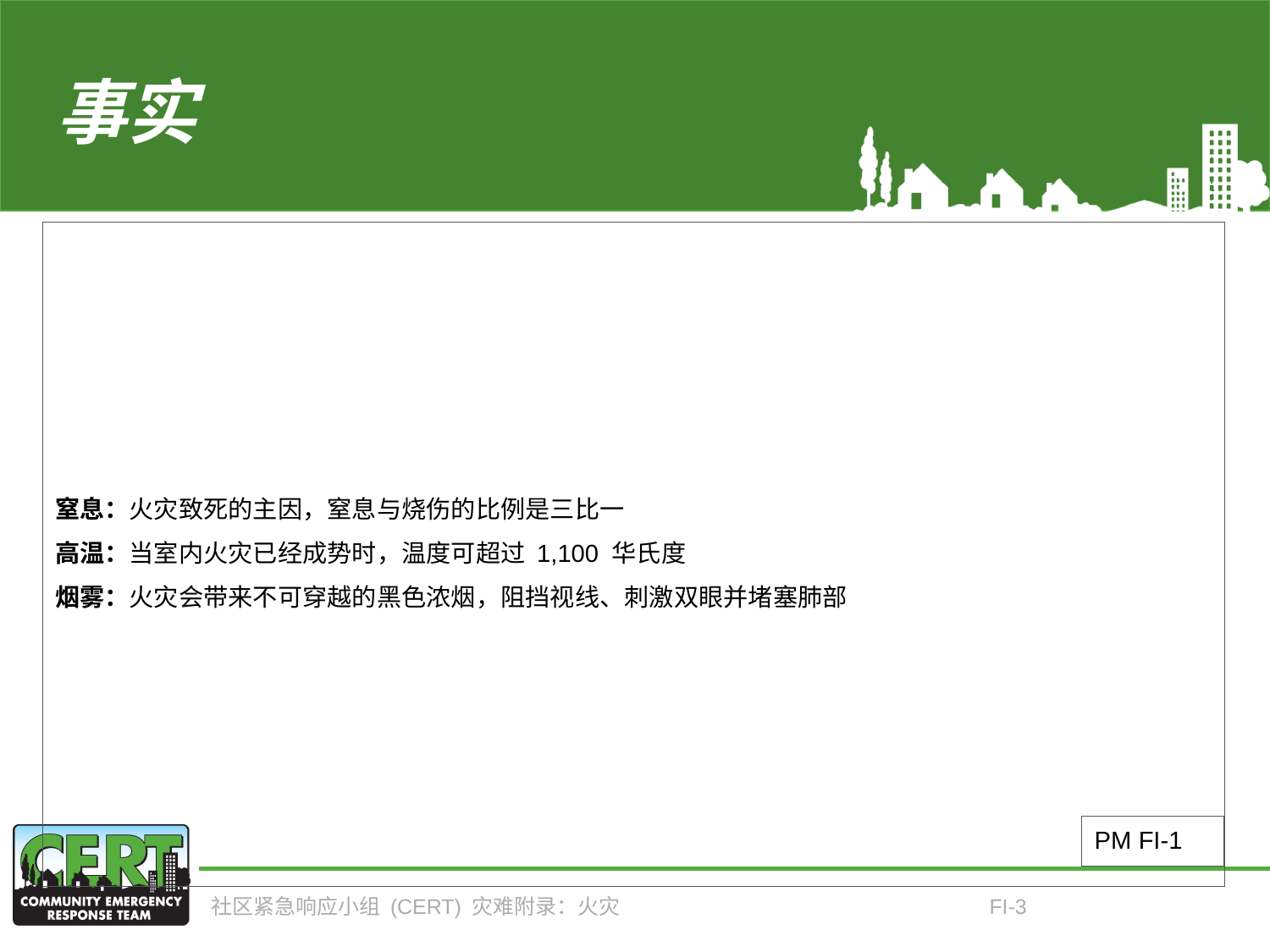

# 事实
窒息：火灾致死的主因，窒息与烧伤的比例是三比一
高温：当室内火灾已经成势时，温度可超过 1,100 华氏度
烟雾：火灾会带来不可穿越的黑色浓烟，阻挡视线、刺激双眼并堵塞肺部
PM FI-1
社区紧急响应小组 (CERT) 灾难附录：火灾
FI-3